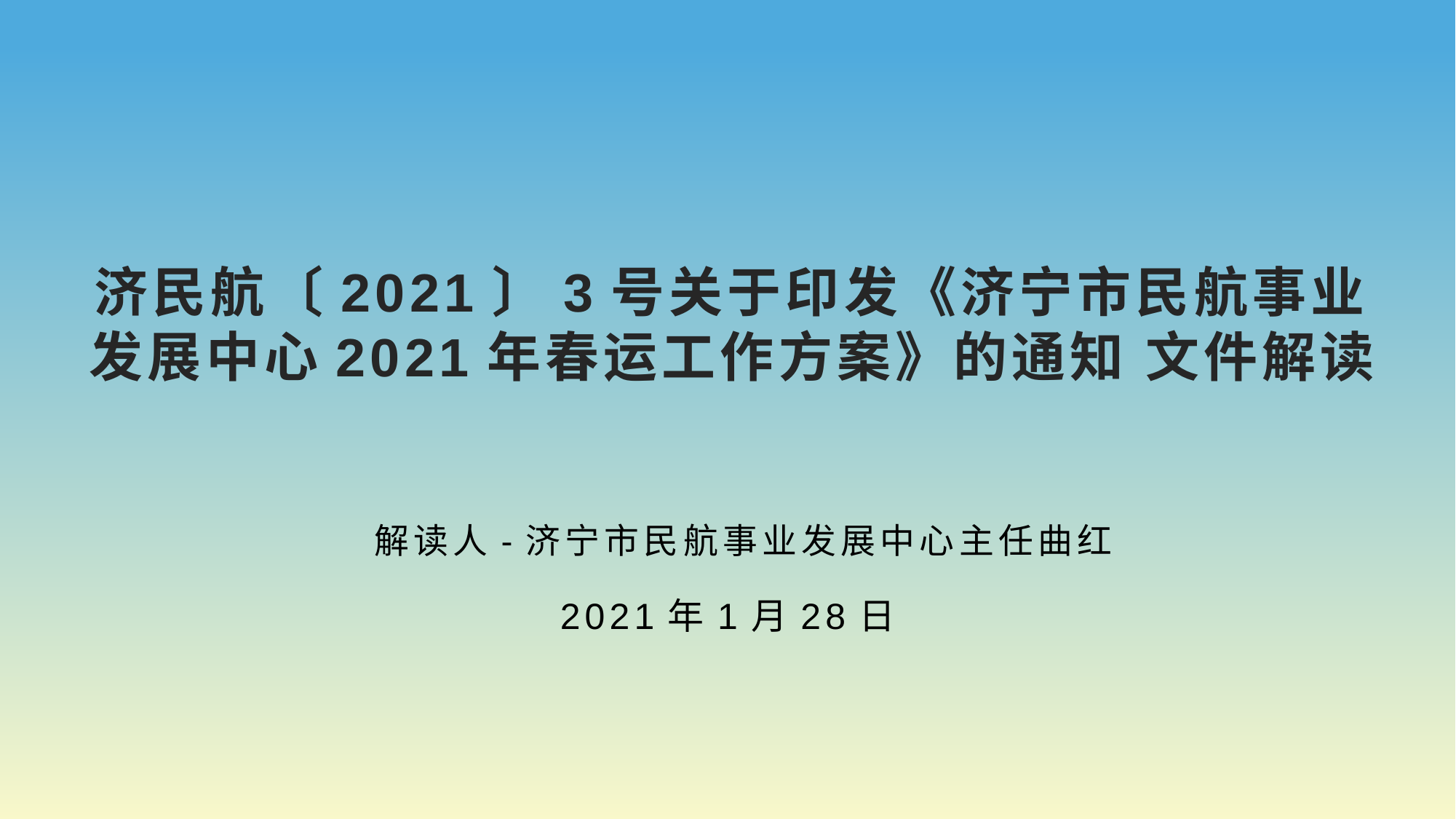

# 济民航〔2021〕3号关于印发《济宁市民航事业发展中心2021年春运工作方案》的通知 文件解读
解读人-济宁市民航事业发展中心主任曲红
2021年1月28日